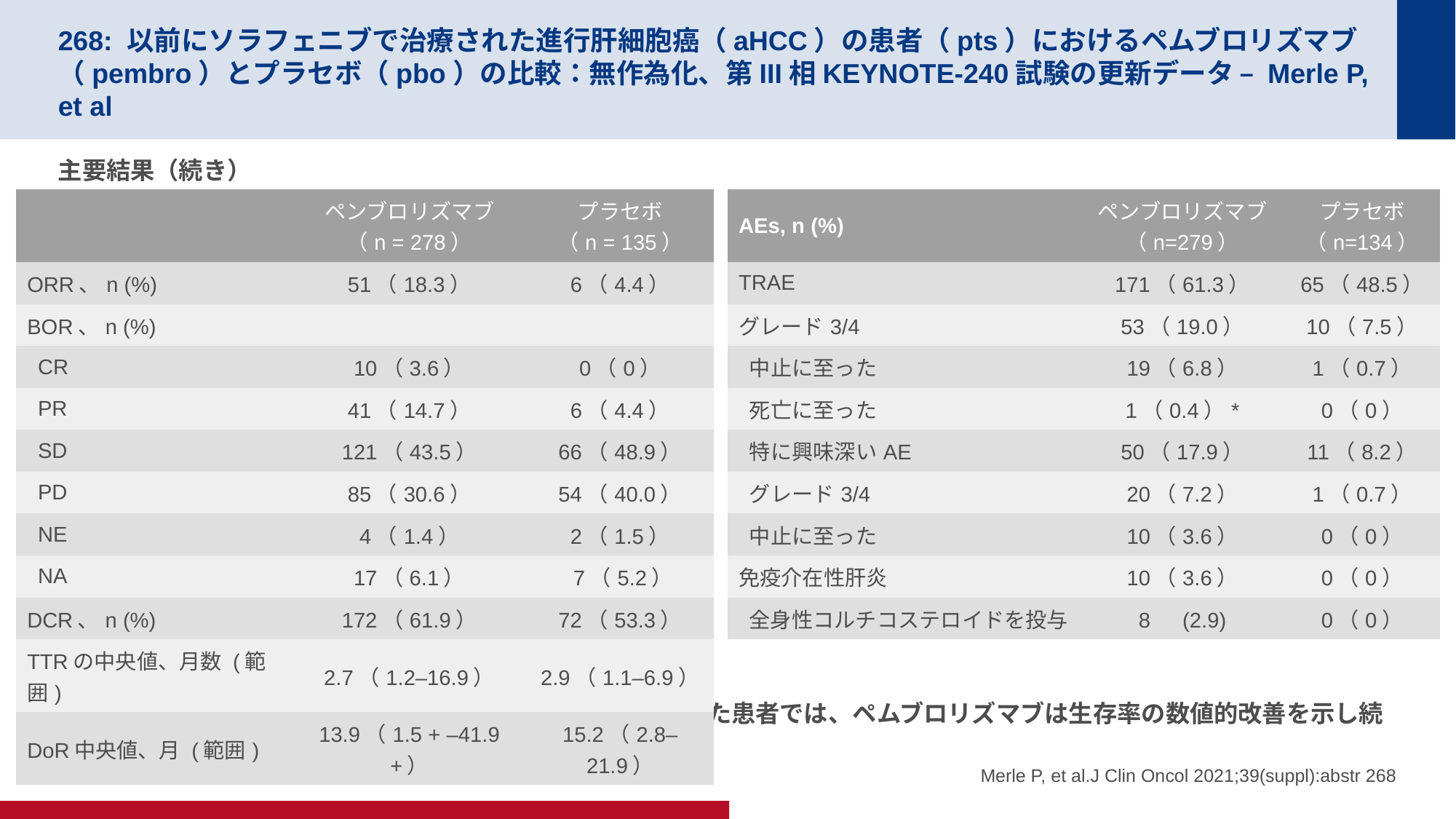

# 268: 以前にソラフェニブで治療された進行肝細胞癌（aHCC）の患者（pts）におけるペムブロリズマブ（pembro）とプラセボ（pbo）の比較：無作為化、第III相KEYNOTE-240試験の更新データ – Merle P, et al
主要結果（続き）
結論
進行したHCCの患者で、以前にソラフェニブで治療された患者では、ペムブロリズマブは生存率の数値的改善を示し続け、新規または予期しないAEはなかった
|  | ペンブロリズマブ （n = 278） | プラセボ （n = 135） |
| --- | --- | --- |
| ORR、n (%) | 51（18.3） | 6（4.4） |
| BOR、n (%) |  |  |
| CR | 10（3.6） | 0（0） |
| PR | 41（14.7） | 6（4.4） |
| SD | 121（43.5） | 66（48.9） |
| PD | 85（30.6） | 54（40.0） |
| NE | 4（1.4） | 2（1.5） |
| NA | 17（6.1） | 7（5.2） |
| DCR、n (%) | 172（61.9） | 72（53.3） |
| TTRの中央値、月数 (範囲) | 2.7（1.2–16.9） | 2.9（1.1–6.9） |
| DoR中央値、月 (範囲) | 13.9（1.5 + –41.9 +） | 15.2（2.8–21.9） |
| AEs, n (%) | ペンブロリズマブ （n=279） | プラセボ （n=134） |
| --- | --- | --- |
| TRAE | 171（61.3） | 65（48.5） |
| グレード3/4 | 53（19.0） | 10（7.5） |
| 中止に至った | 19（6.8） | 1（0.7） |
| 死亡に至った | 1（0.4）\* | 0（0） |
| 特に興味深いAE | 50（17.9） | 11（8.2） |
| グレード3/4 | 20（7.2） | 1（0.7） |
| 中止に至った | 10（3.6） | 0（0） |
| 免疫介在性肝炎 | 10（3.6） | 0（0） |
| 全身性コルチコステロイドを投与 | 8　(2.9) | 0（0） |
*悪性新生物の進行に起因する
Merle P, et al.J Clin Oncol 2021;39(suppl):abstr 268